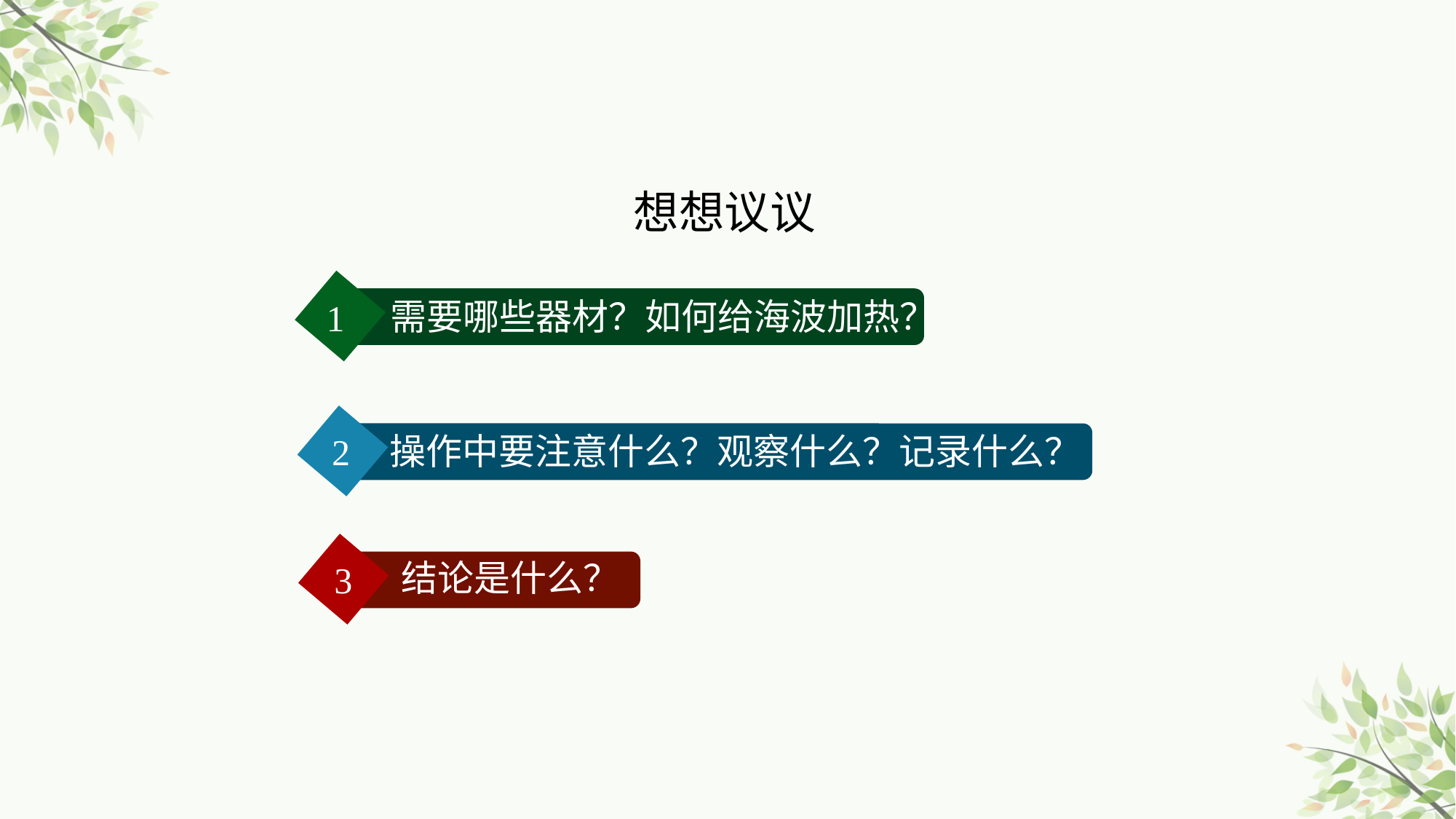

想想议议

需要哪些器材？如何给海波加热？

1

操作中要注意什么？观察什么？记录什么？

2

结论是什么？
3